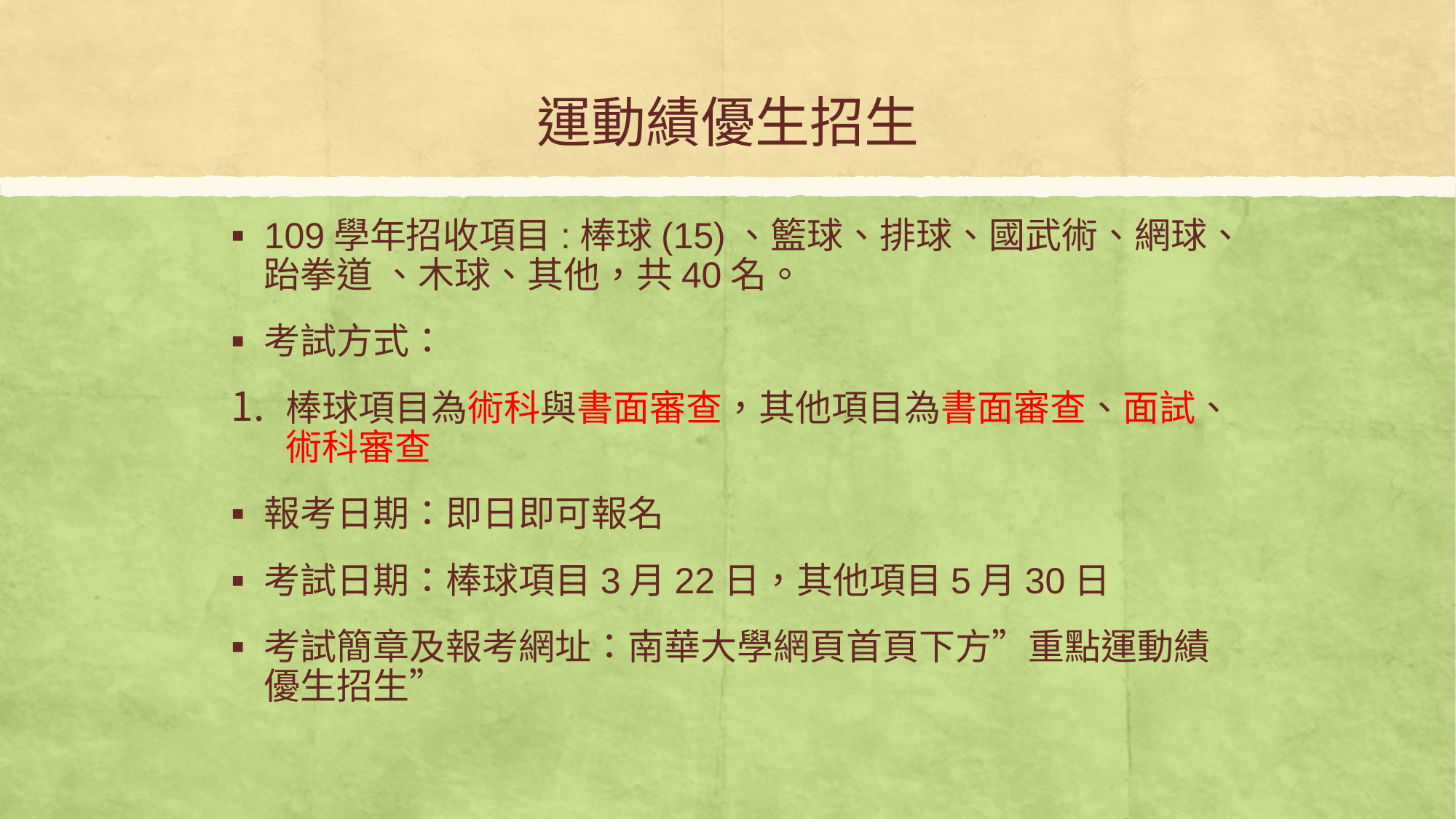

# 運動績優生招生
109學年招收項目:棒球(15)、籃球、排球、國武術、網球、跆拳道 、木球、其他，共40名。
考試方式：
棒球項目為術科與書面審查，其他項目為書面審查、面試、術科審查
報考日期：即日即可報名
考試日期：棒球項目3月22日，其他項目5月30日
考試簡章及報考網址：南華大學網頁首頁下方”重點運動績優生招生”